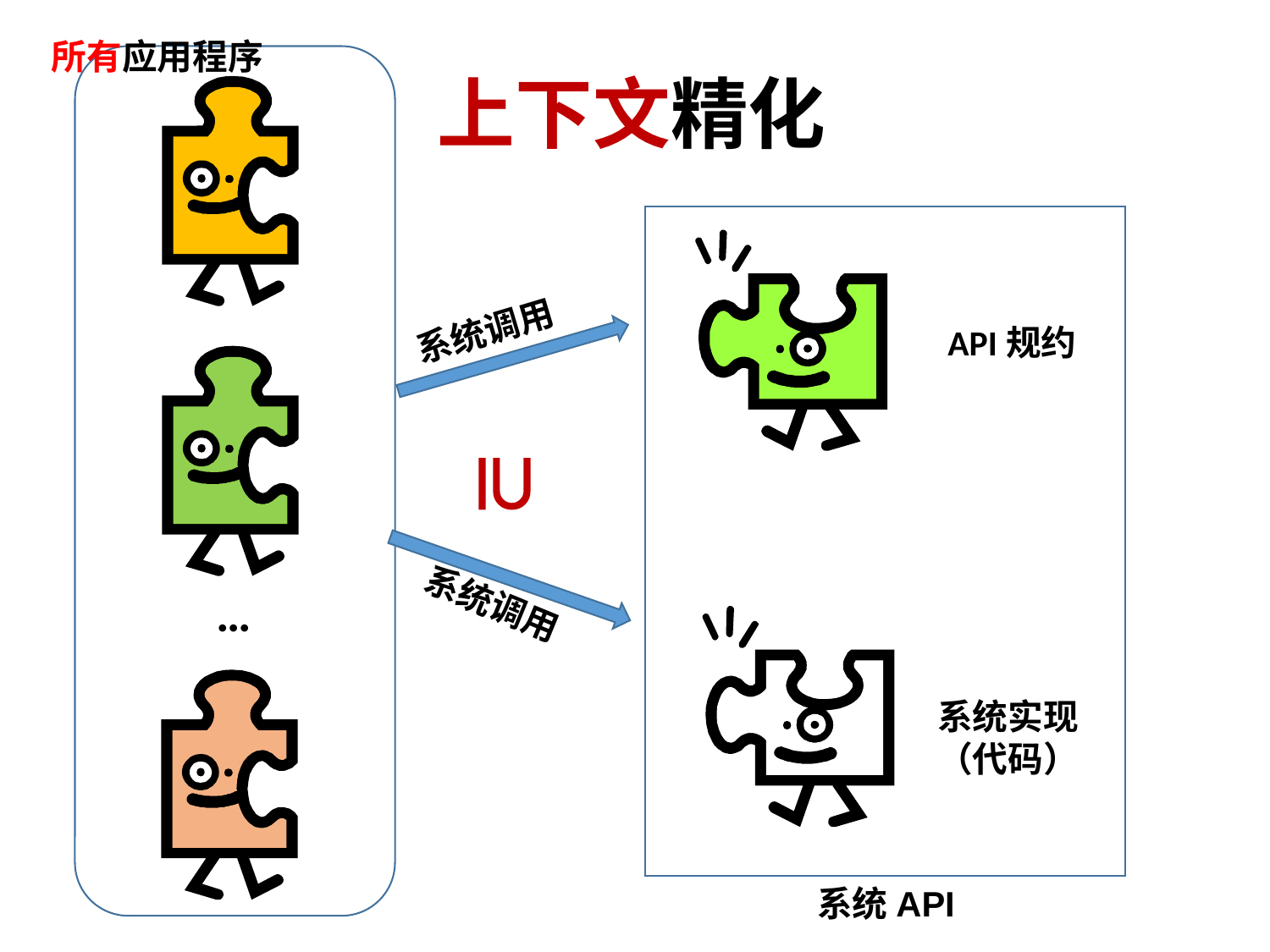

所有应用程序
# 上下文精化

系统调用
API规约

⊇

…

系统调用

系统实现
（代码）
系统API